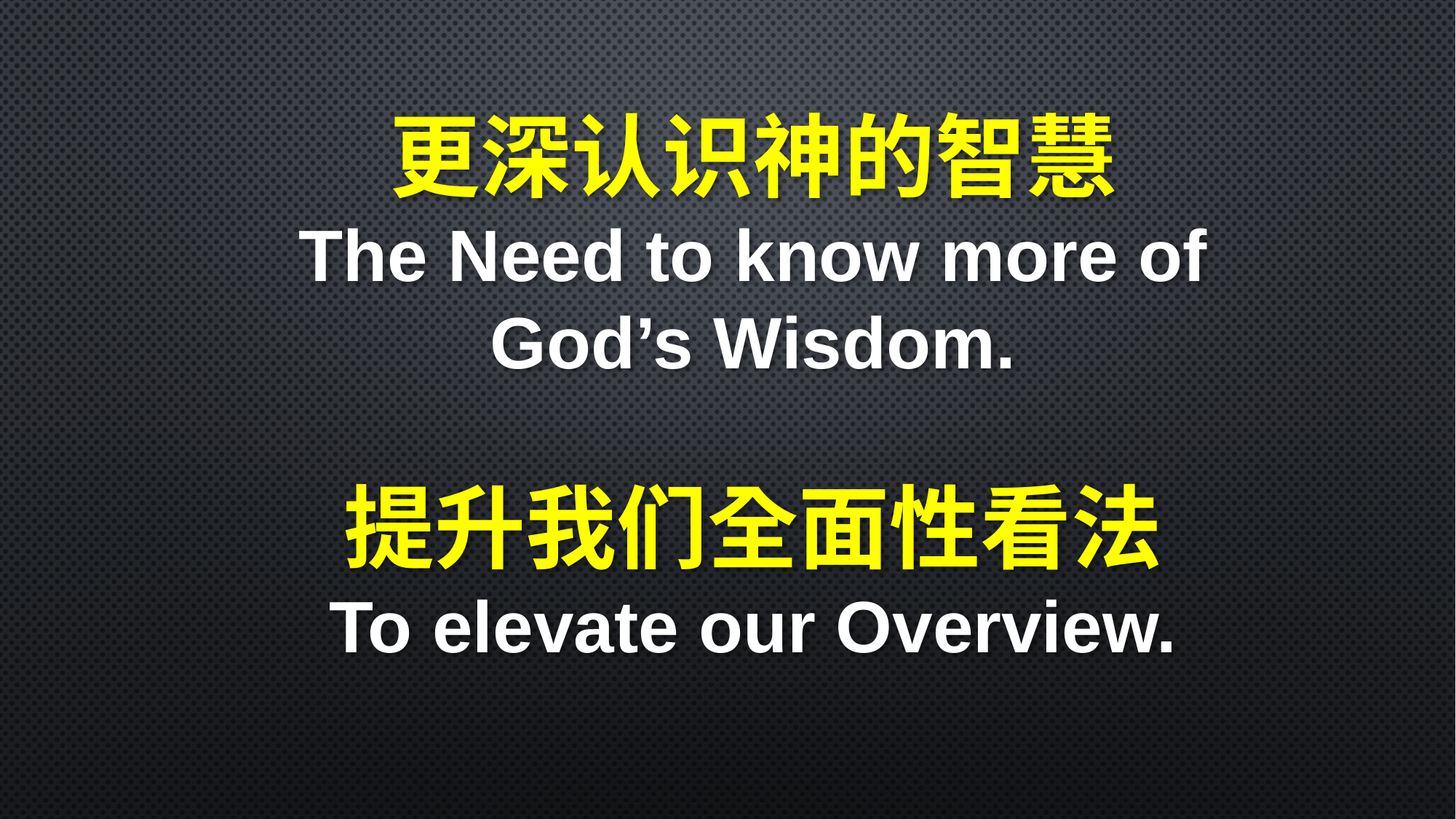

更深认识神的智慧
The Need to know more of God’s Wisdom.

提升我们全面性看法
To elevate our Overview.